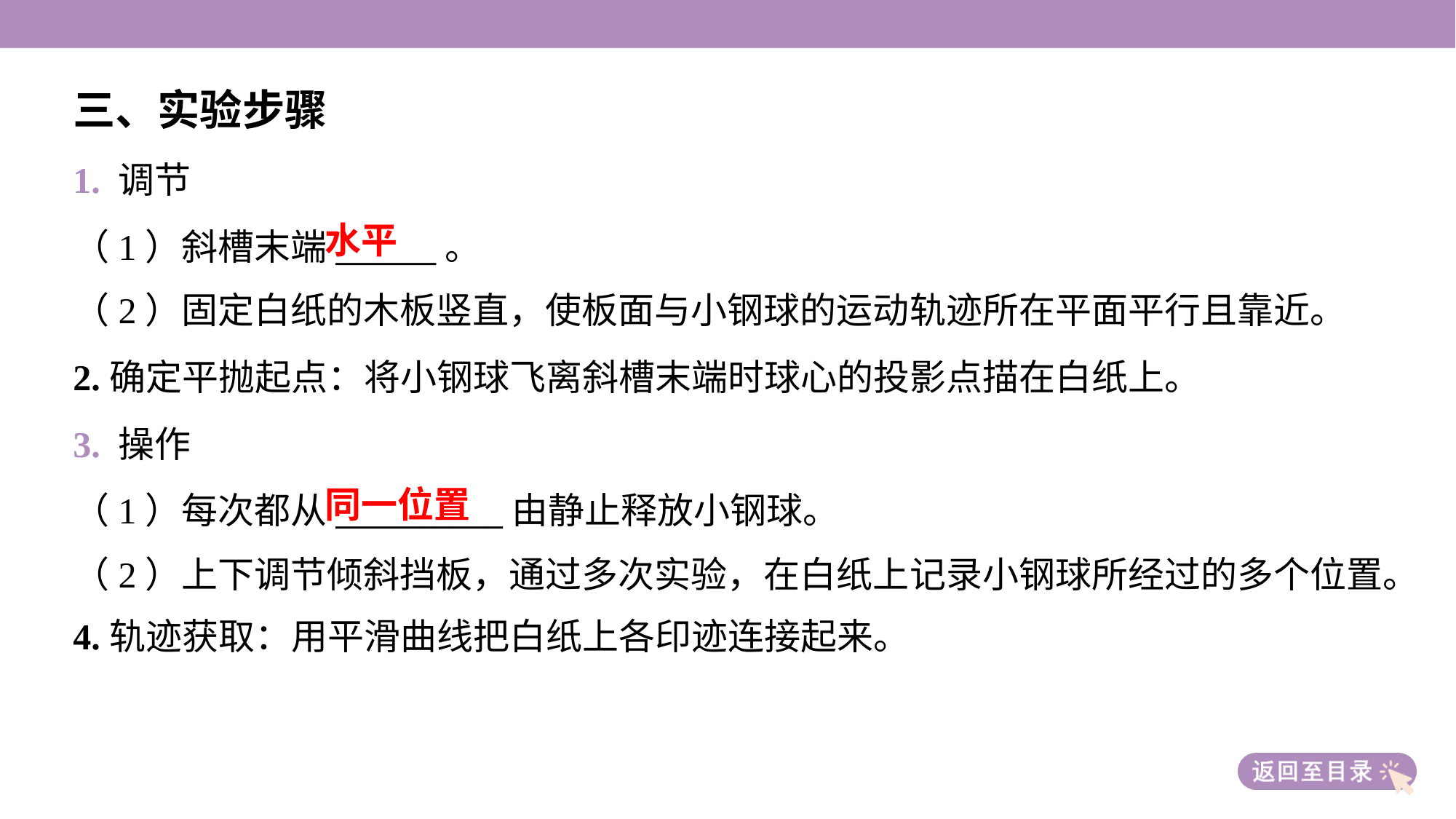

三、实验步骤
1. 调节
（1）斜槽末端______。
（2）固定白纸的木板竖直，使板面与小钢球的运动轨迹所在平面平行且靠近。
水平
2.确定平抛起点：将小钢球飞离斜槽末端时球心的投影点描在白纸上。
3. 操作
（1）每次都从__________由静止释放小钢球。
（2）上下调节倾斜挡板，通过多次实验，在白纸上记录小钢球所经过的多个位置。
同一位置
4.轨迹获取：用平滑曲线把白纸上各印迹连接起来。